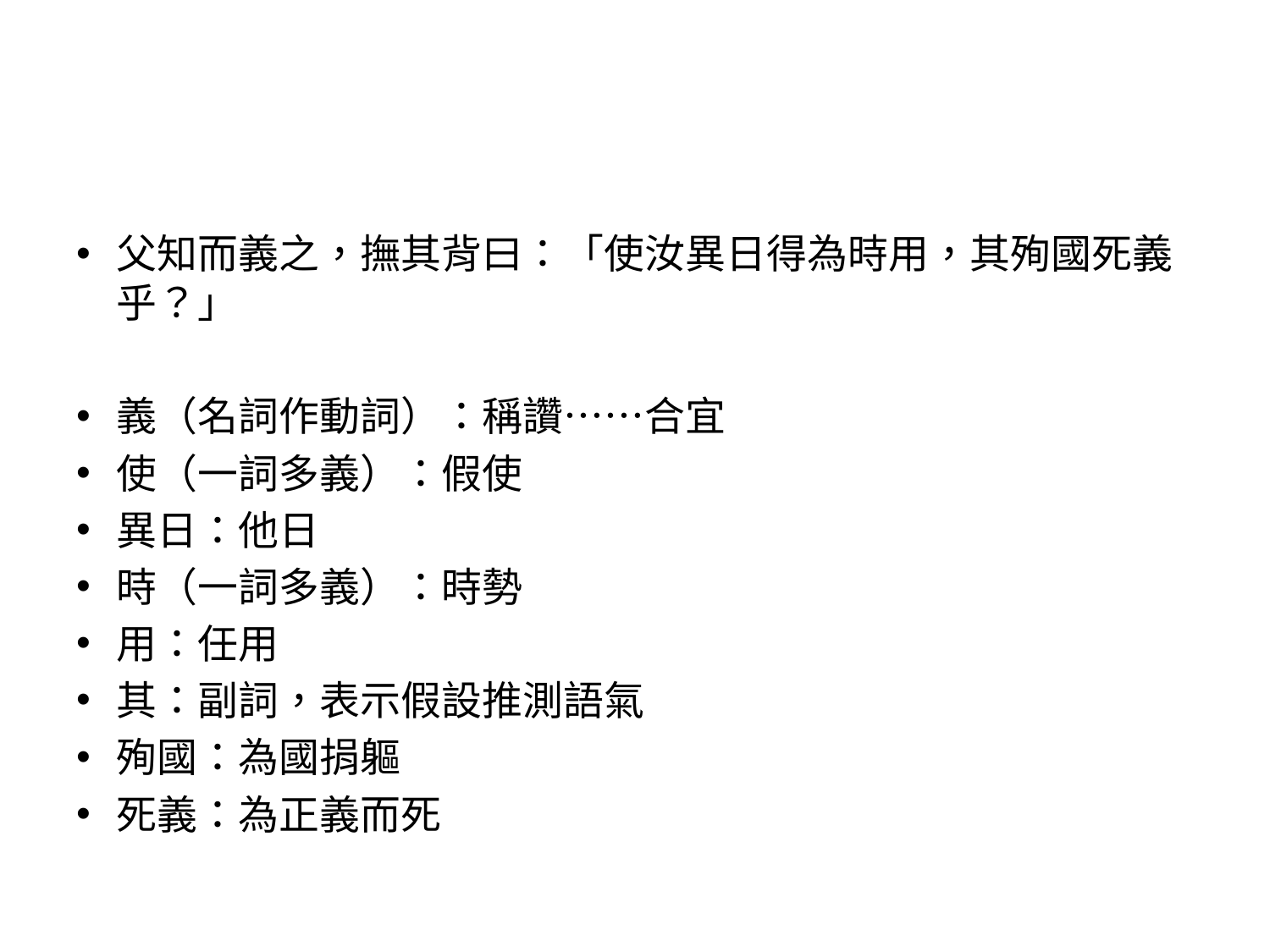

#
父知而義之，撫其背曰：「使汝異日得為時用，其殉國死義乎？」

義（名詞作動詞）：稱讚……合宜
使（一詞多義）：假使
異日：他日
時（一詞多義）：時勢
用：任用
其：副詞，表示假設推測語氣
殉國：為國捐軀
死義：為正義而死